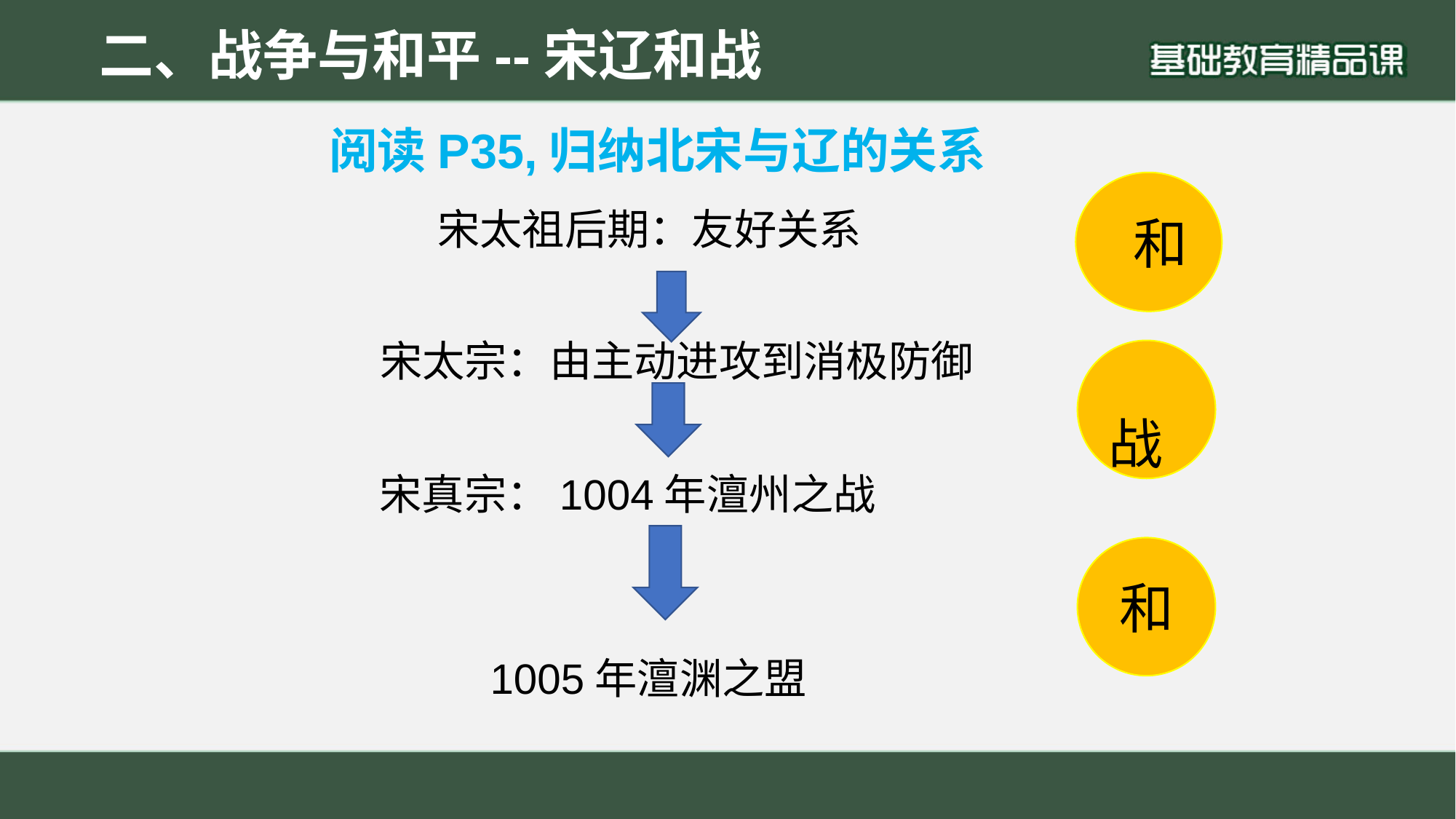

二、战争与和平--宋辽和战
阅读P35,归纳北宋与辽的关系
 和
宋太祖后期：友好关系

宋太宗：由主动进攻到消极防御
 战

宋真宗：1004年澶州之战

和
1005年澶渊之盟